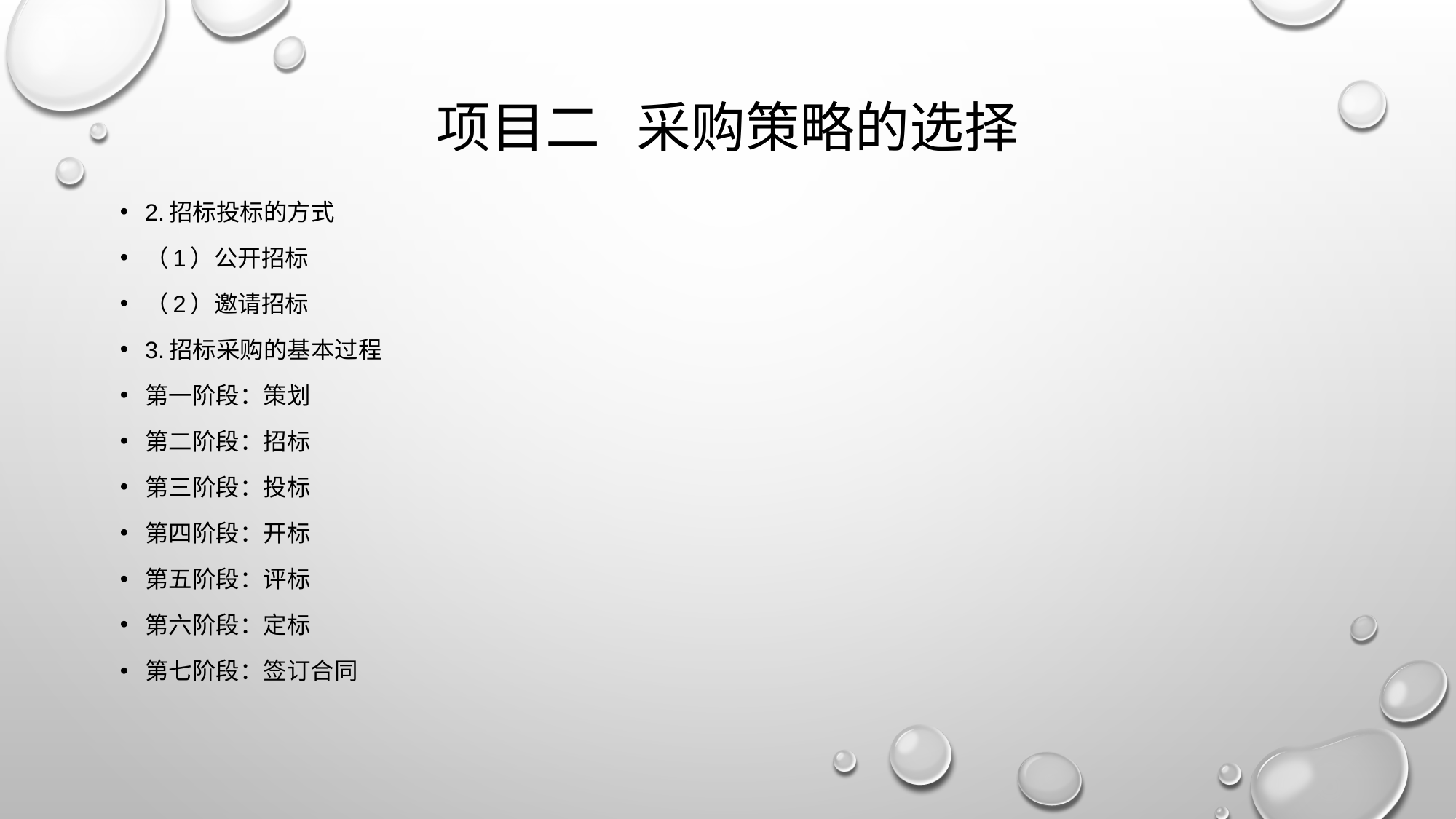

# 项目二   采购策略的选择
2.招标投标的方式
（1）公开招标
（2）邀请招标
3.招标采购的基本过程
第一阶段：策划
第二阶段：招标
第三阶段：投标
第四阶段：开标
第五阶段：评标
第六阶段：定标
第七阶段：签订合同